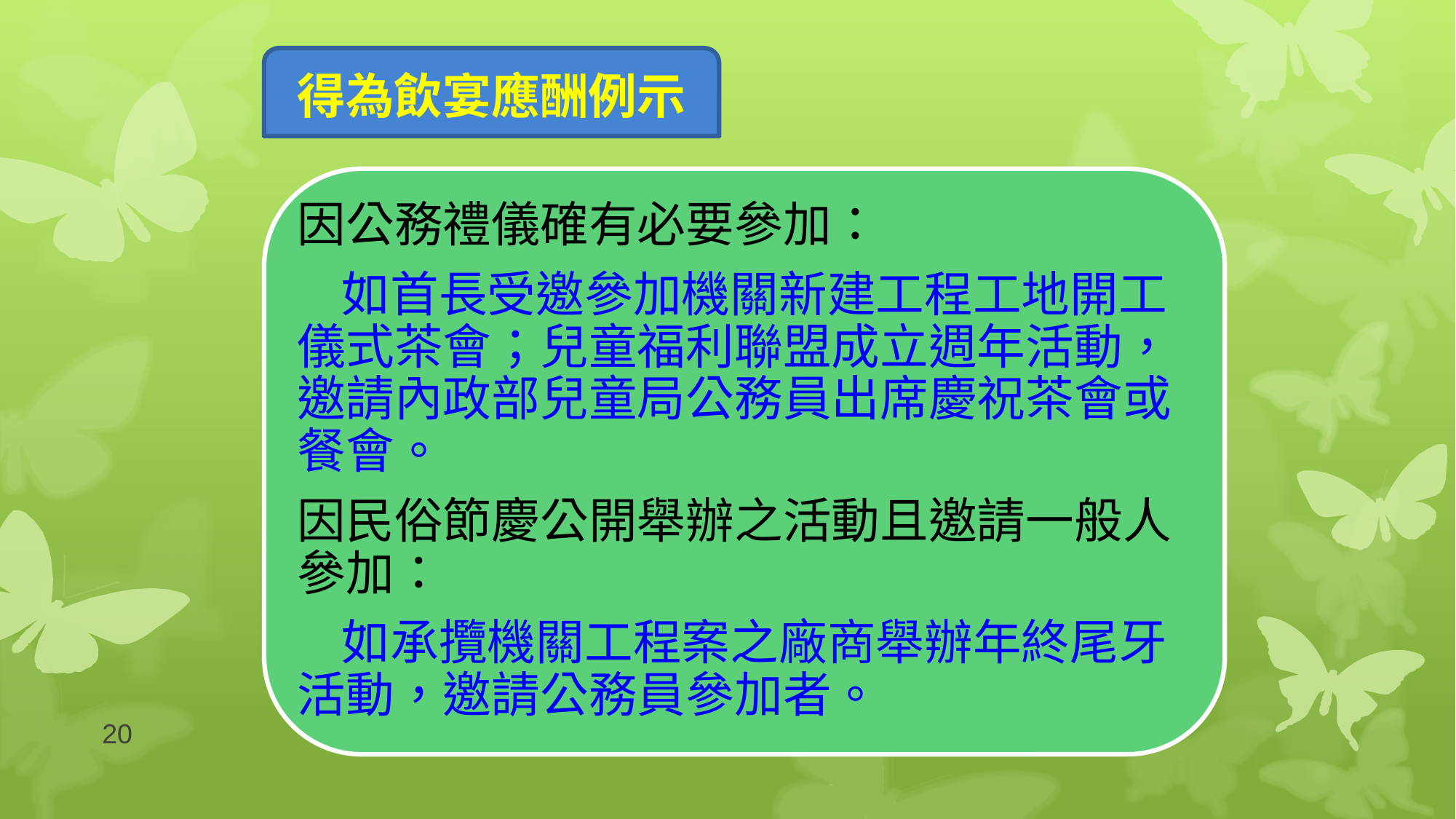

得為飲宴應酬例示

因公務禮儀確有必要參加：
   如首長受邀參加機關新建工程工地開工儀式茶會；兒童福利聯盟成立週年活動，邀請內政部兒童局公務員出席慶祝茶會或餐會。
因民俗節慶公開舉辦之活動且邀請一般人參加：
   如承攬機關工程案之廠商舉辦年終尾牙活動，邀請公務員參加者。
20